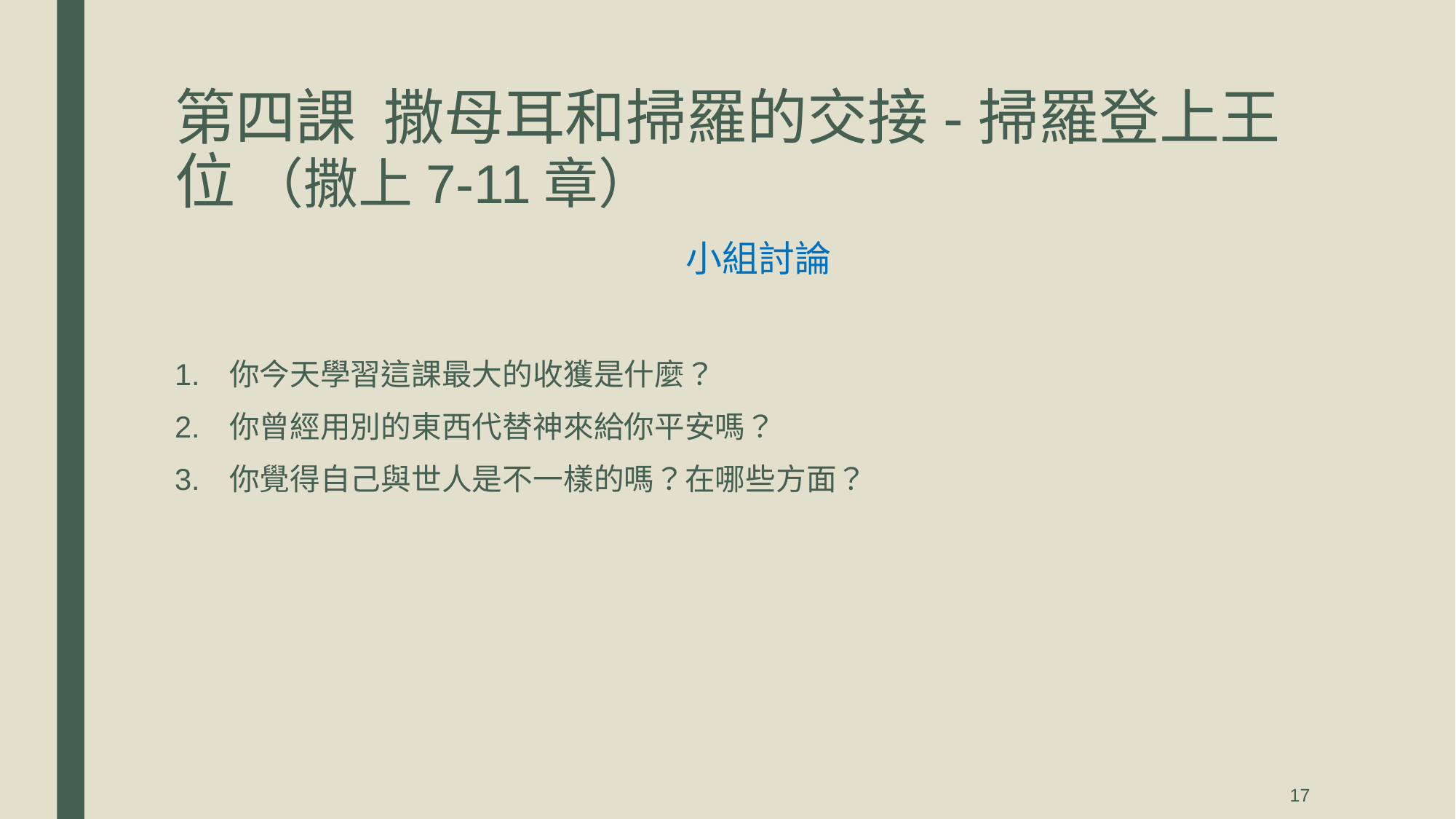

# 第四課  撒母耳和掃羅的交接-掃羅登上王位 （撒上7-11章）
小組討論

你今天學習這課最大的收獲是什麼？
你曾經用別的東西代替神來給你平安嗎？
你覺得自己與世人是不一樣的嗎？在哪些方面？

17